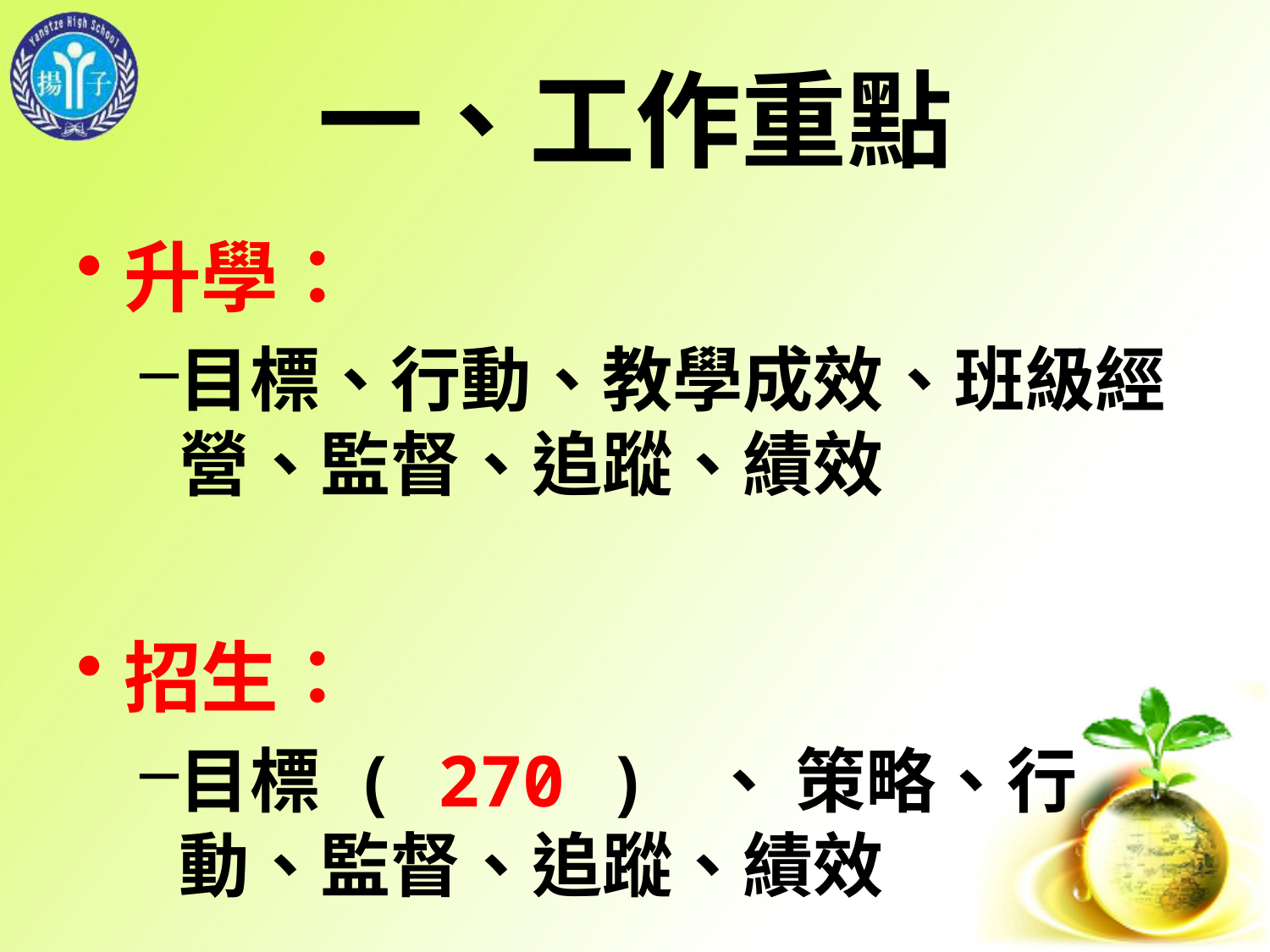

# 一、工作重點
升學：
目標、行動、教學成效、班級經營、監督、追蹤、績效

招生：
目標 ( 270 ) 、 策略、行動、監督、追蹤、績效